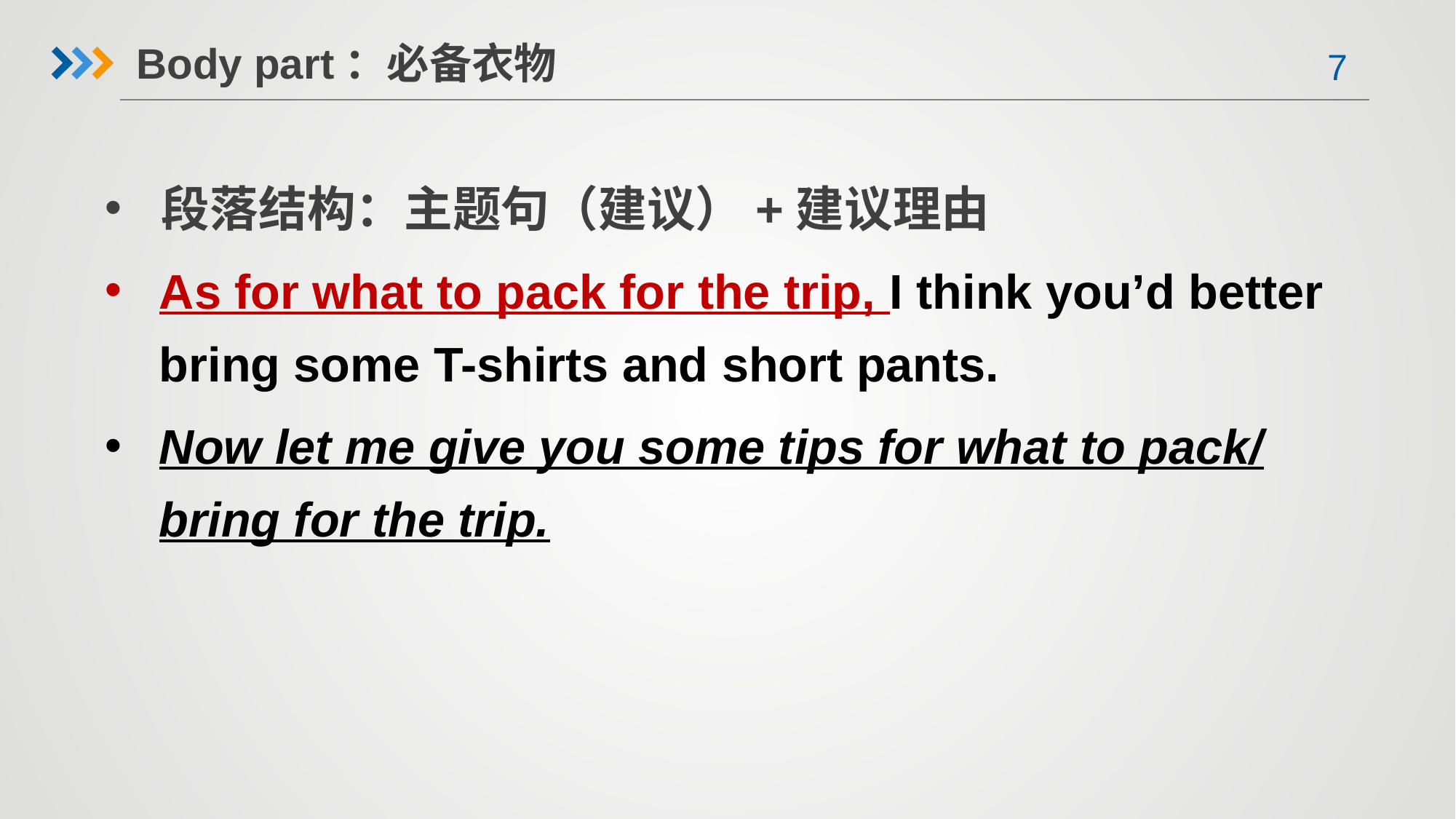

Body part：必备衣物
 段落结构：主题句（建议）+建议理由
As for what to pack for the trip, I think you’d better bring some T-shirts and short pants.
Now let me give you some tips for what to pack/ bring for the trip.